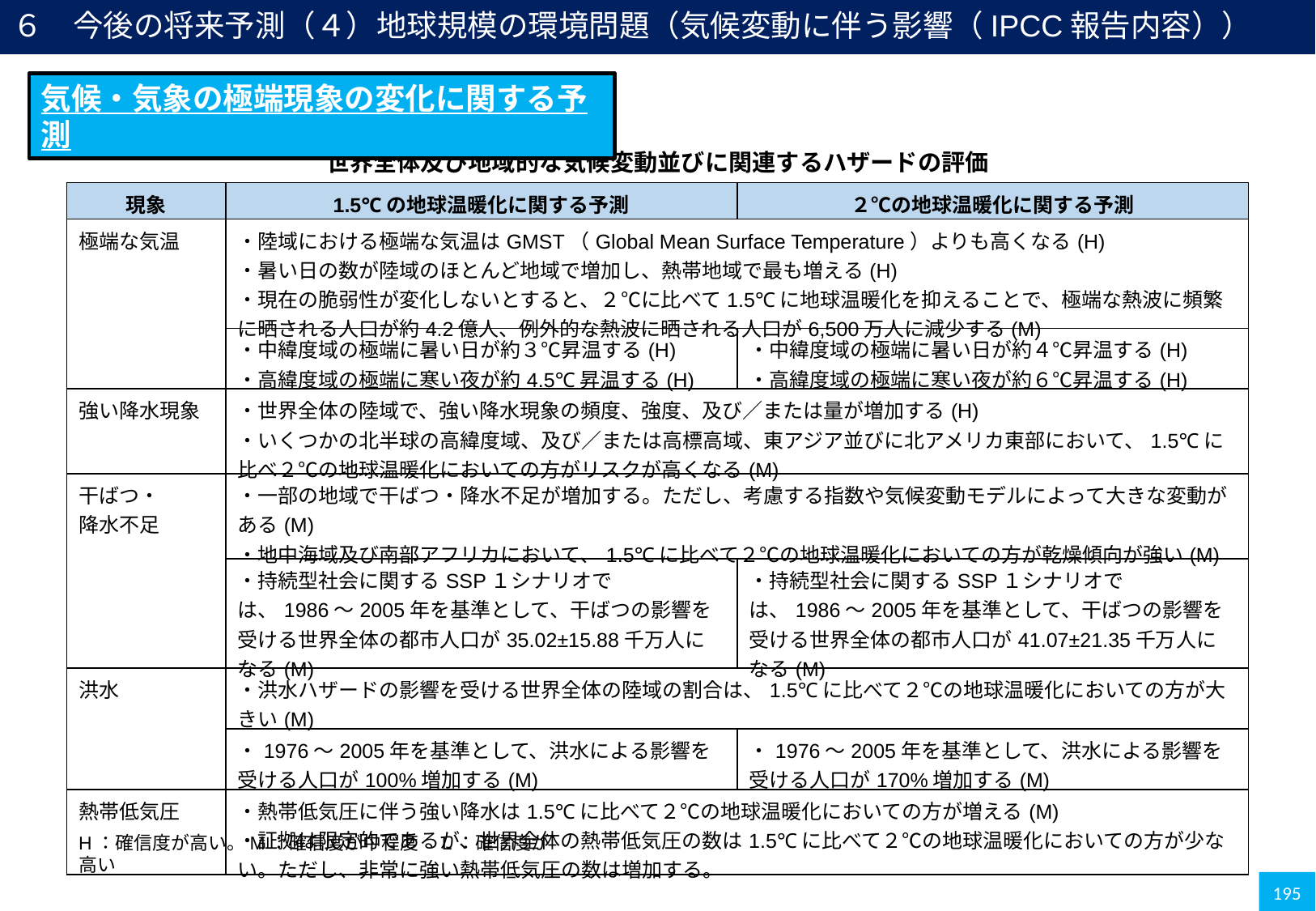

６　今後の将来予測（４）地球規模の環境問題（気候変動に伴う影響（IPCC報告内容））
気候・気象の極端現象の変化に関する予測
世界全体及び地域的な気候変動並びに関連するハザードの評価
| 現象 | 1.5℃の地球温暖化に関する予測 | ２℃の地球温暖化に関する予測 |
| --- | --- | --- |
| 極端な気温 | ・陸域における極端な気温はGMST（Global Mean Surface Temperature）よりも高くなる(H) ・暑い日の数が陸域のほとんど地域で増加し、熱帯地域で最も増える(H) ・現在の脆弱性が変化しないとすると、２℃に比べて1.5℃に地球温暖化を抑えることで、極端な熱波に頻繁に晒される人口が約4.2億人、例外的な熱波に晒される人口が6,500万人に減少する(M) |  |
|  | ・中緯度域の極端に暑い日が約３℃昇温する(H) ・高緯度域の極端に寒い夜が約4.5℃昇温する(H) | ・中緯度域の極端に暑い日が約４℃昇温する(H) ・高緯度域の極端に寒い夜が約６℃昇温する(H) |
| 強い降水現象 | ・世界全体の陸域で、強い降水現象の頻度、強度、及び／または量が増加する(H) ・いくつかの北半球の高緯度域、及び／または高標高域、東アジア並びに北アメリカ東部において、1.5℃に比べ２℃の地球温暖化においての方がリスクが高くなる(M) |  |
| 干ばつ・ 降水不足 | ・一部の地域で干ばつ・降水不足が増加する。ただし、考慮する指数や気候変動モデルによって大きな変動がある(M) ・地中海域及び南部アフリカにおいて、1.5℃に比べて２℃の地球温暖化においての方が乾燥傾向が強い(M) |  |
|  | ・持続型社会に関するSSP１シナリオでは、1986〜2005年を基準として、干ばつの影響を受ける世界全体の都市人口が35.02±15.88千万人になる(M) | ・持続型社会に関するSSP１シナリオでは、1986〜2005年を基準として、干ばつの影響を受ける世界全体の都市人口が41.07±21.35千万人になる(M) |
| 洪水 | ・洪水ハザードの影響を受ける世界全体の陸域の割合は、1.5℃に比べて２℃の地球温暖化においての方が大きい(M) |  |
|  | ・1976〜2005年を基準として、洪水による影響を受ける人口が100%増加する(M) | ・1976〜2005年を基準として、洪水による影響を受ける人口が170%増加する(M) |
| 熱帯低気圧 | ・熱帯低気圧に伴う強い降水は1.5℃に比べて２℃の地球温暖化においての方が増える(M) ・証拠は限定的であるが、世界全体の熱帯低気圧の数は1.5℃に比べて２℃の地球温暖化においての方が少ない。ただし、非常に強い熱帯低気圧の数は増加する。 |  |
H：確信度が高い。M：確信度が中程度　L：確信度が高い
195